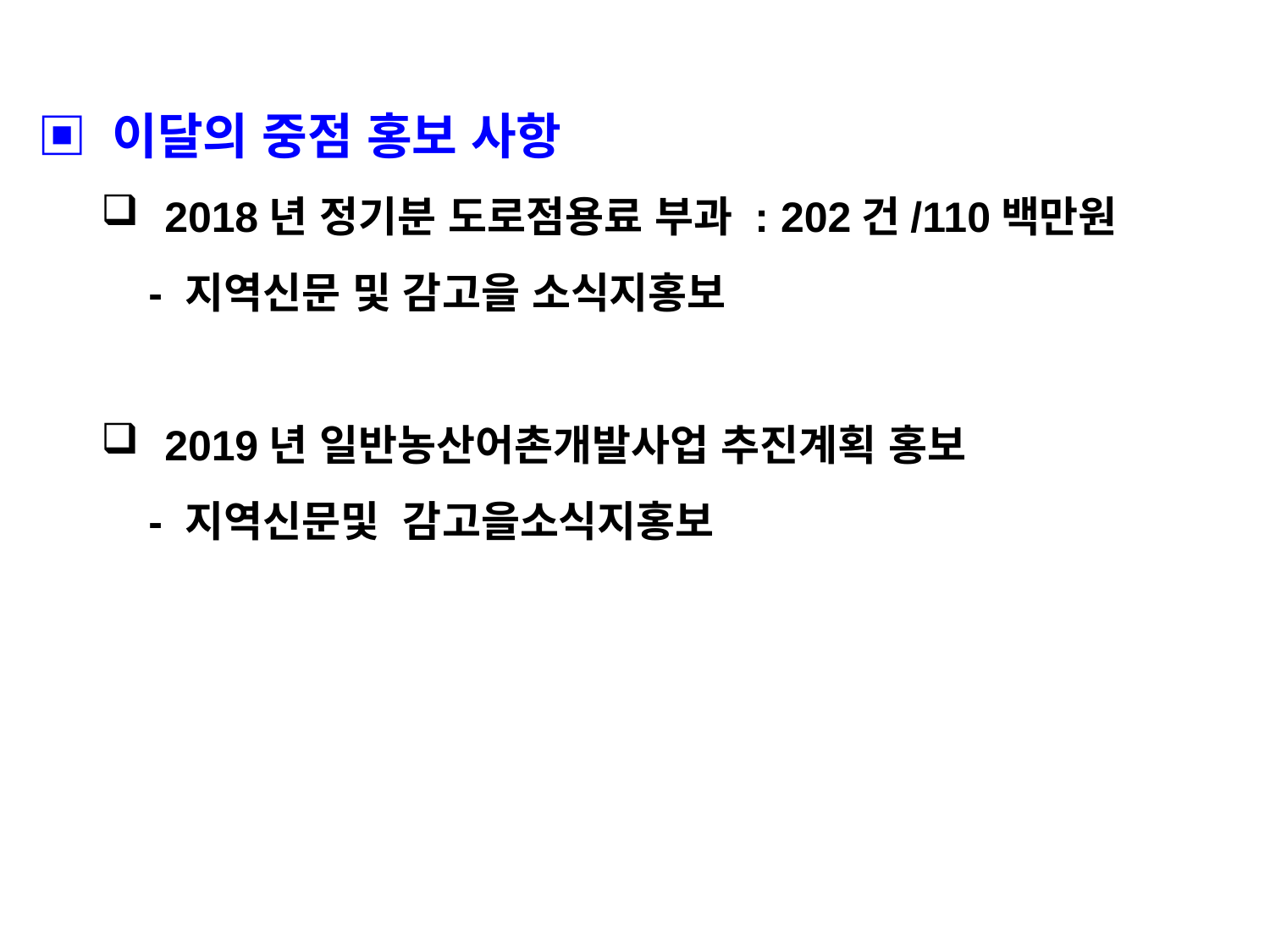

▣ 이달의 중점 홍보 사항
2018년 정기분 도로점용료 부과 : 202건/110백만원
    - 지역신문 및 감고을 소식지홍보

2019년 일반농산어촌개발사업 추진계획 홍보
    - 지역신문및  감고을소식지홍보